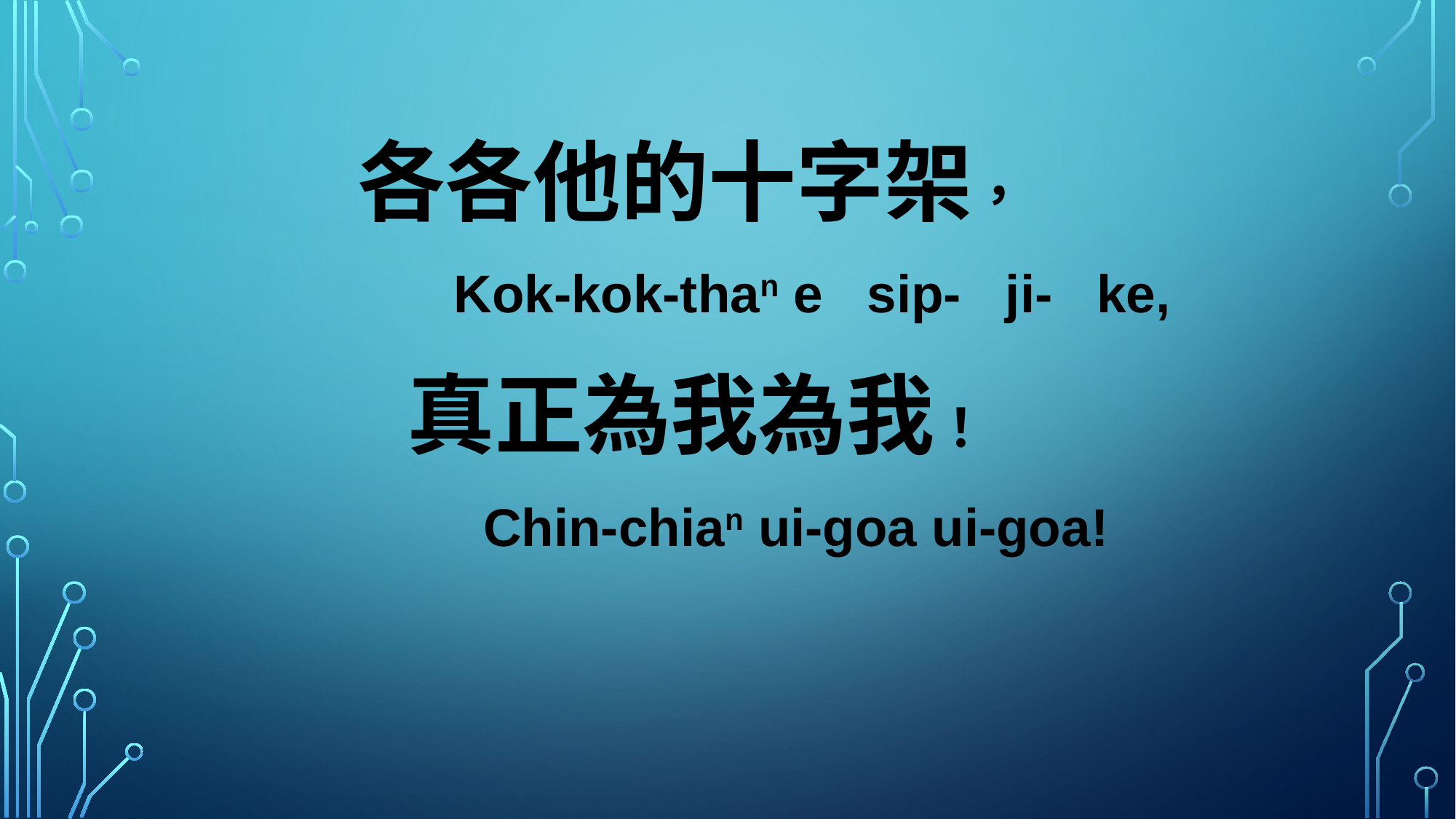

各各他的十字架，
                             Kok-kok-than e   sip-   ji-   ke,
真正為我為我！
                               Chin-chian ui-goa ui-goa!